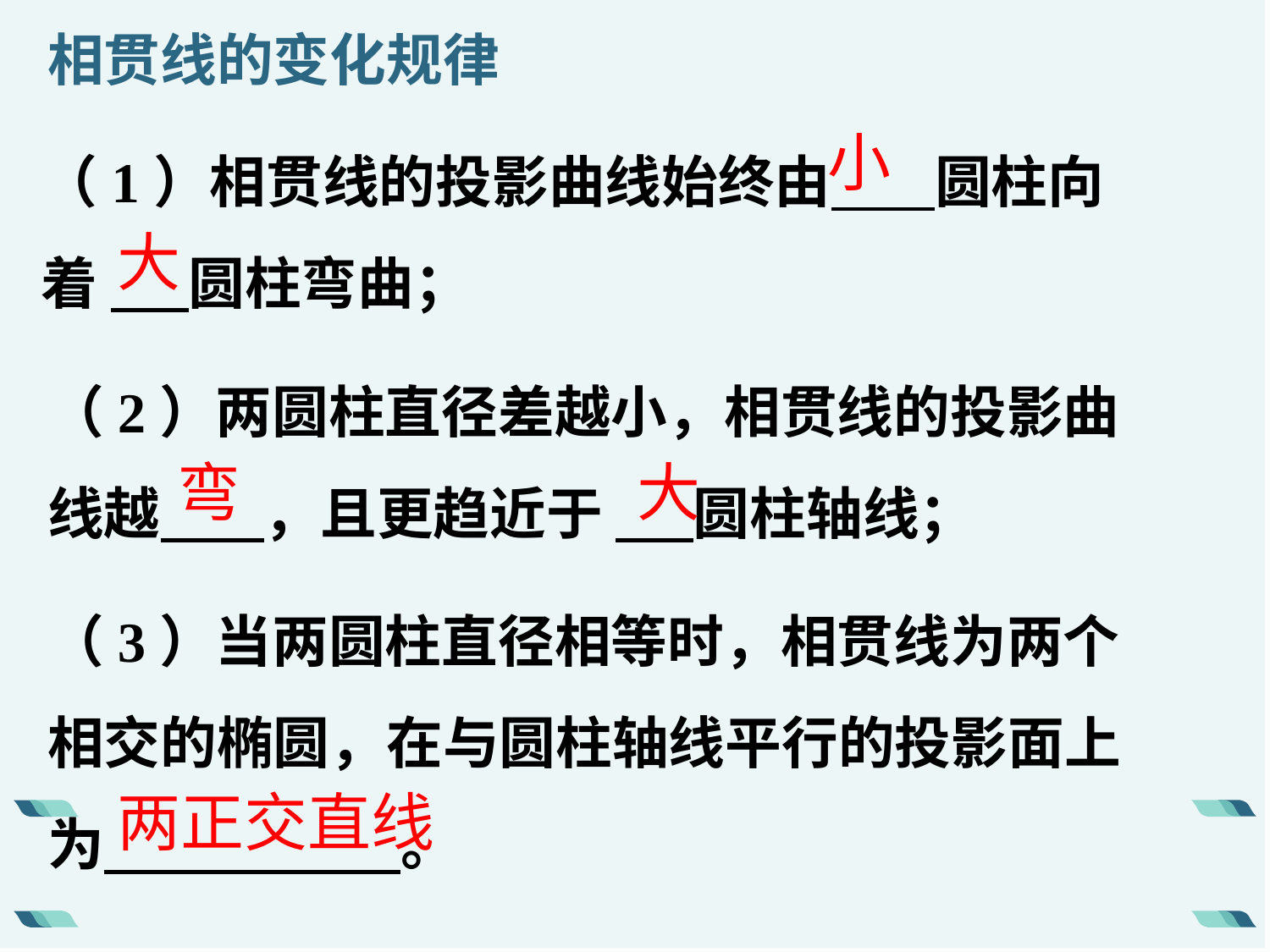

相贯线的变化规律
（1）相贯线的投影曲线始终由        圆柱向着       圆柱弯曲；

小
大
（2）两圆柱直径差越小，相贯线的投影曲线越        ，且更趋近于       圆柱轴线；

弯
大
（3）当两圆柱直径相等时，相贯线为两个相交的椭圆，在与圆柱轴线平行的投影面上为                       。

两正交直线